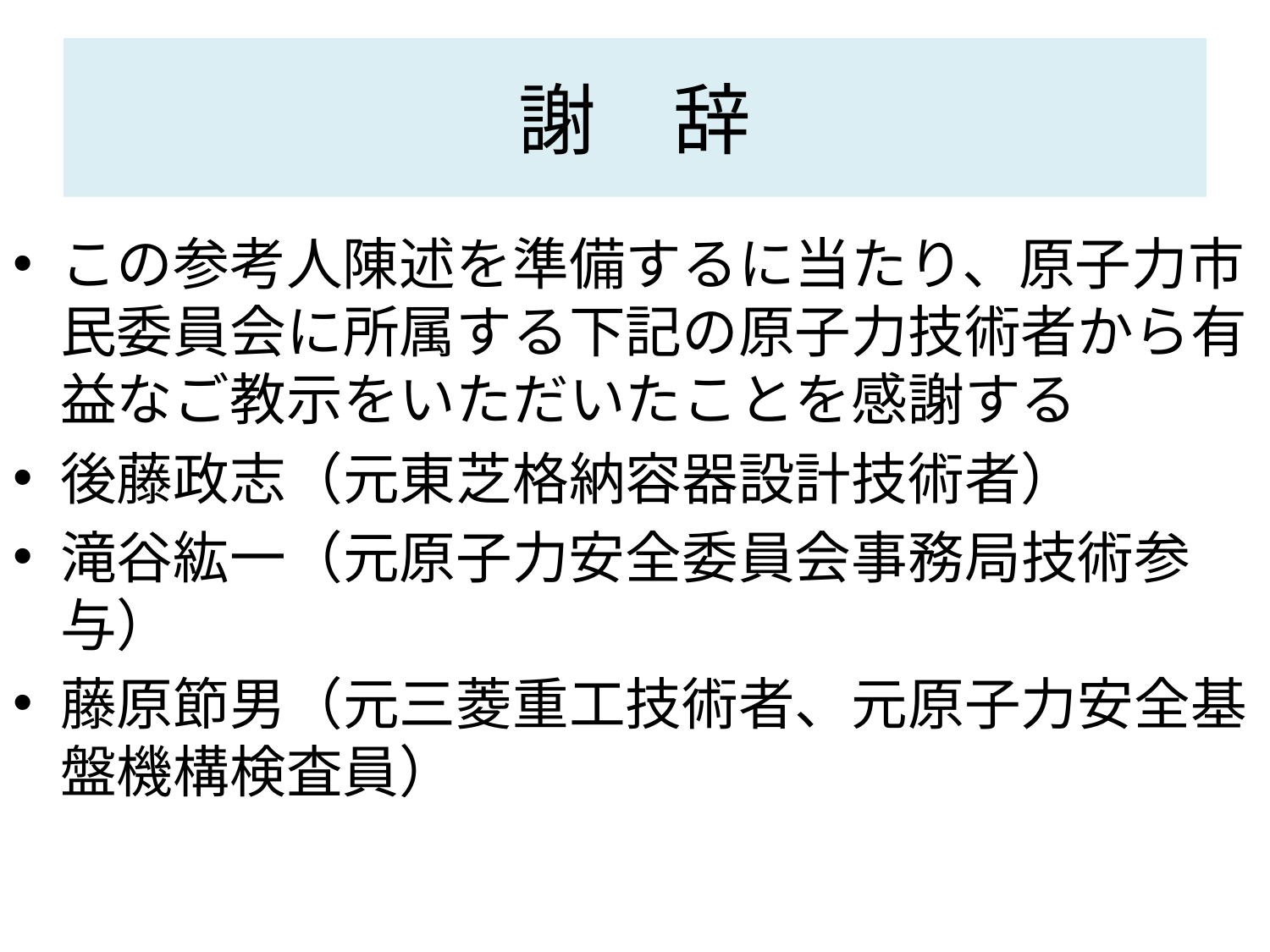

# 謝　辞
この参考人陳述を準備するに当たり、原子力市民委員会に所属する下記の原子力技術者から有益なご教示をいただいたことを感謝する
後藤政志（元東芝格納容器設計技術者）
滝谷紘一（元原子力安全委員会事務局技術参与）
藤原節男（元三菱重工技術者、元原子力安全基盤機構検査員）